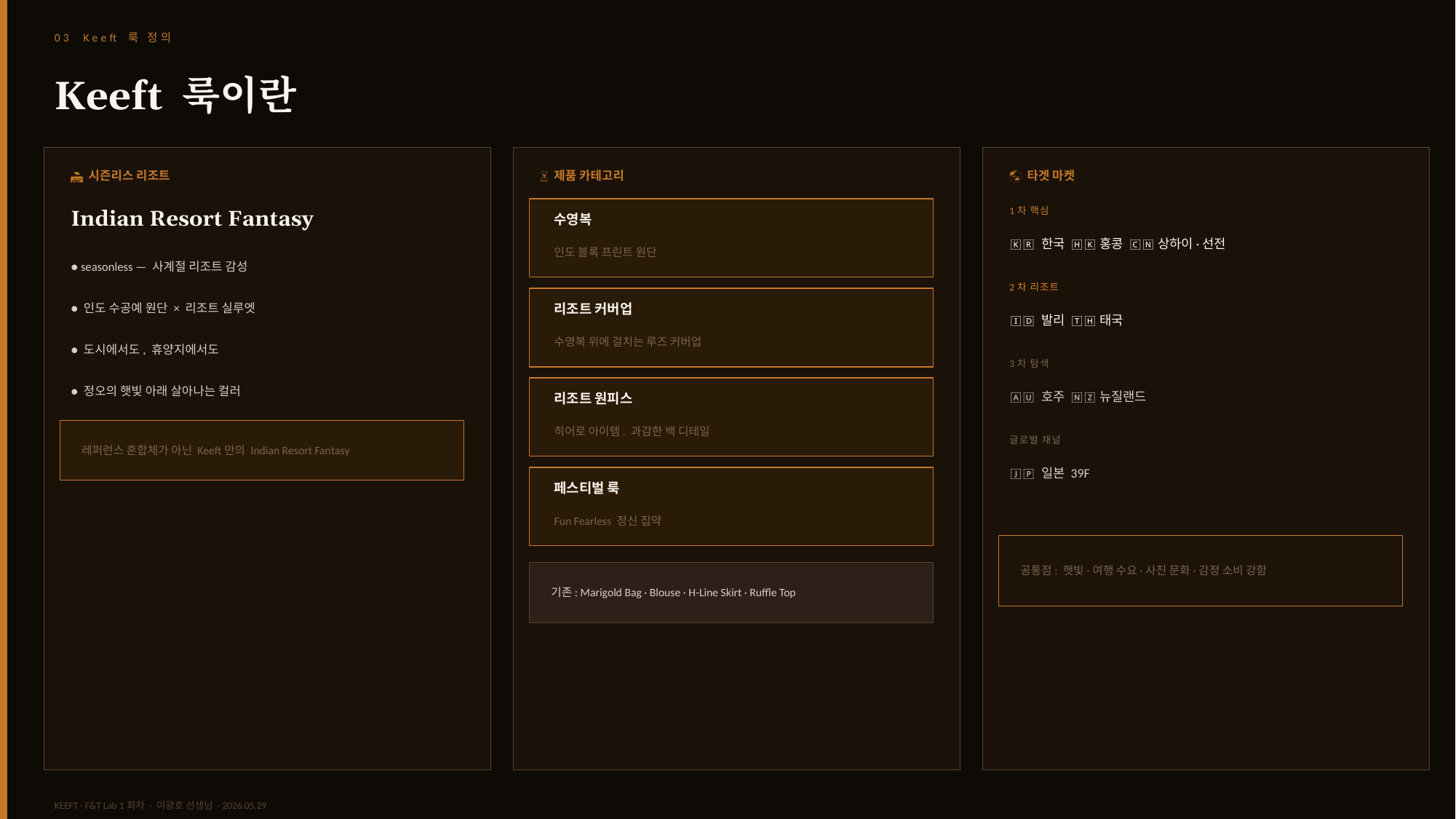

03  Keeft 룩 정의
Keeft 룩이란

🏖 시즌리스 리조트
👗 제품 카테고리
🌏 타겟 마켓
Indian Resort Fantasy

1차 핵심
수영복
🇰🇷 한국  🇭🇰 홍콩  🇨🇳 상하이·선전
인도 블록 프린트 원단
● seasonless — 사계절 리조트 감성
2차 리조트

● 인도 수공예 원단 × 리조트 실루엣
리조트 커버업
🇮🇩 발리  🇹🇭 태국
수영복 위에 걸치는 루즈 커버업
● 도시에서도, 휴양지에서도
3차 탐색
● 정오의 햇빛 아래 살아나는 컬러

🇦🇺 호주  🇳🇿 뉴질랜드
리조트 원피스
히어로 아이템. 과감한 백 디테일

레퍼런스 혼합체가 아닌 Keeft만의 Indian Resort Fantasy
글로벌 채널
🇯🇵 일본 39F

페스티벌 룩
Fun Fearless 정신 집약

공통점: 햇빛·여행 수요·사진 문화·감정 소비 강함

기존: Marigold Bag · Blouse · H-Line Skirt · Ruffle Top
KEEFT · F&T Lab 1회차 · 이광호 선생님 · 2026.05.29